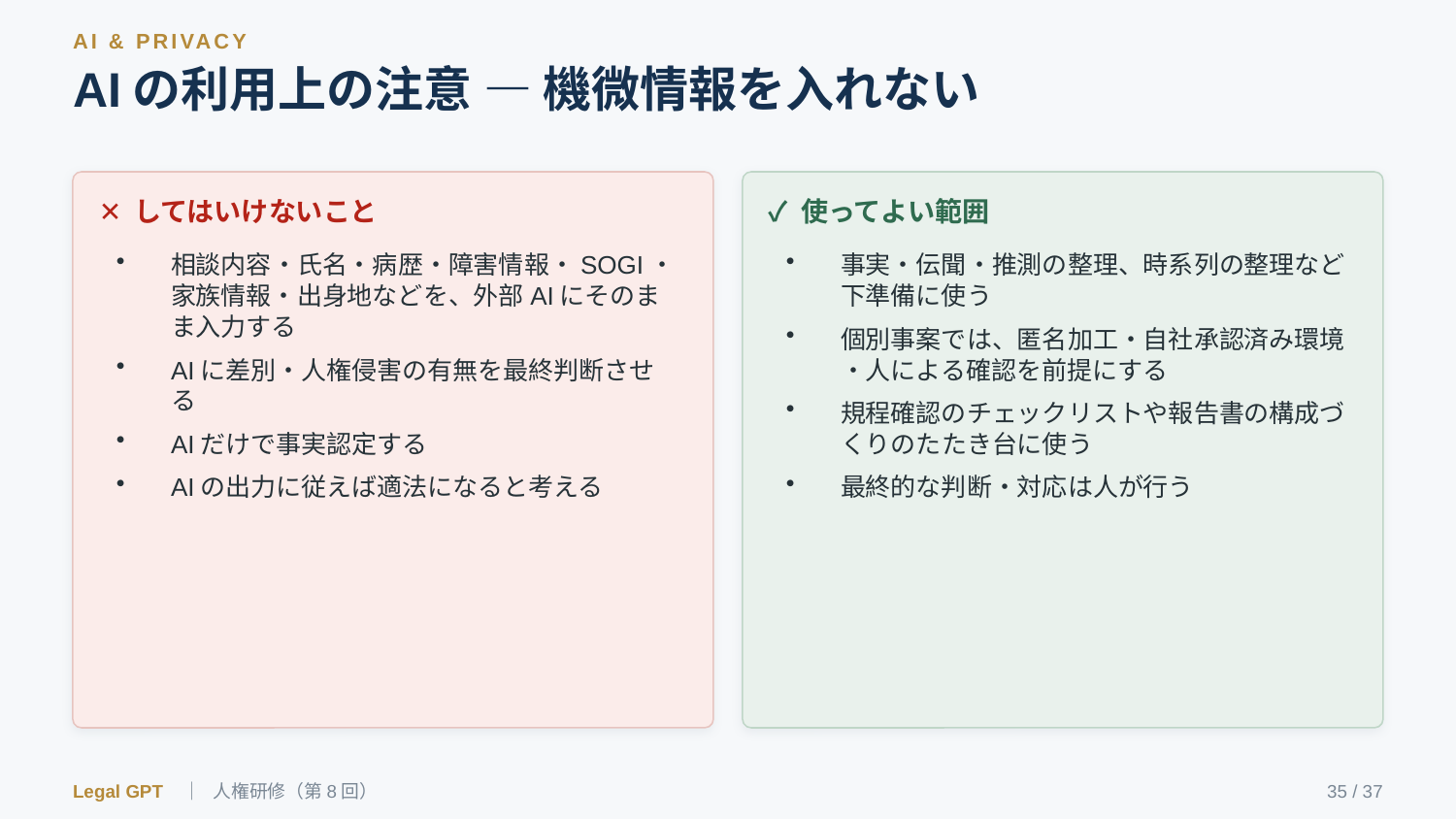

AI & PRIVACY
AIの利用上の注意 ― 機微情報を入れない

✕ してはいけないこと
✓ 使ってよい範囲
相談内容・氏名・病歴・障害情報・SOGI・家族情報・出身地などを、外部AIにそのまま入力する
AIに差別・人権侵害の有無を最終判断させる
AIだけで事実認定する
AIの出力に従えば適法になると考える
事実・伝聞・推測の整理、時系列の整理など下準備に使う
個別事案では、匿名加工・自社承認済み環境・人による確認を前提にする
規程確認のチェックリストや報告書の構成づくりのたたき台に使う
最終的な判断・対応は人が行う
Legal GPT   ｜   人権研修（第8回）
35 / 37